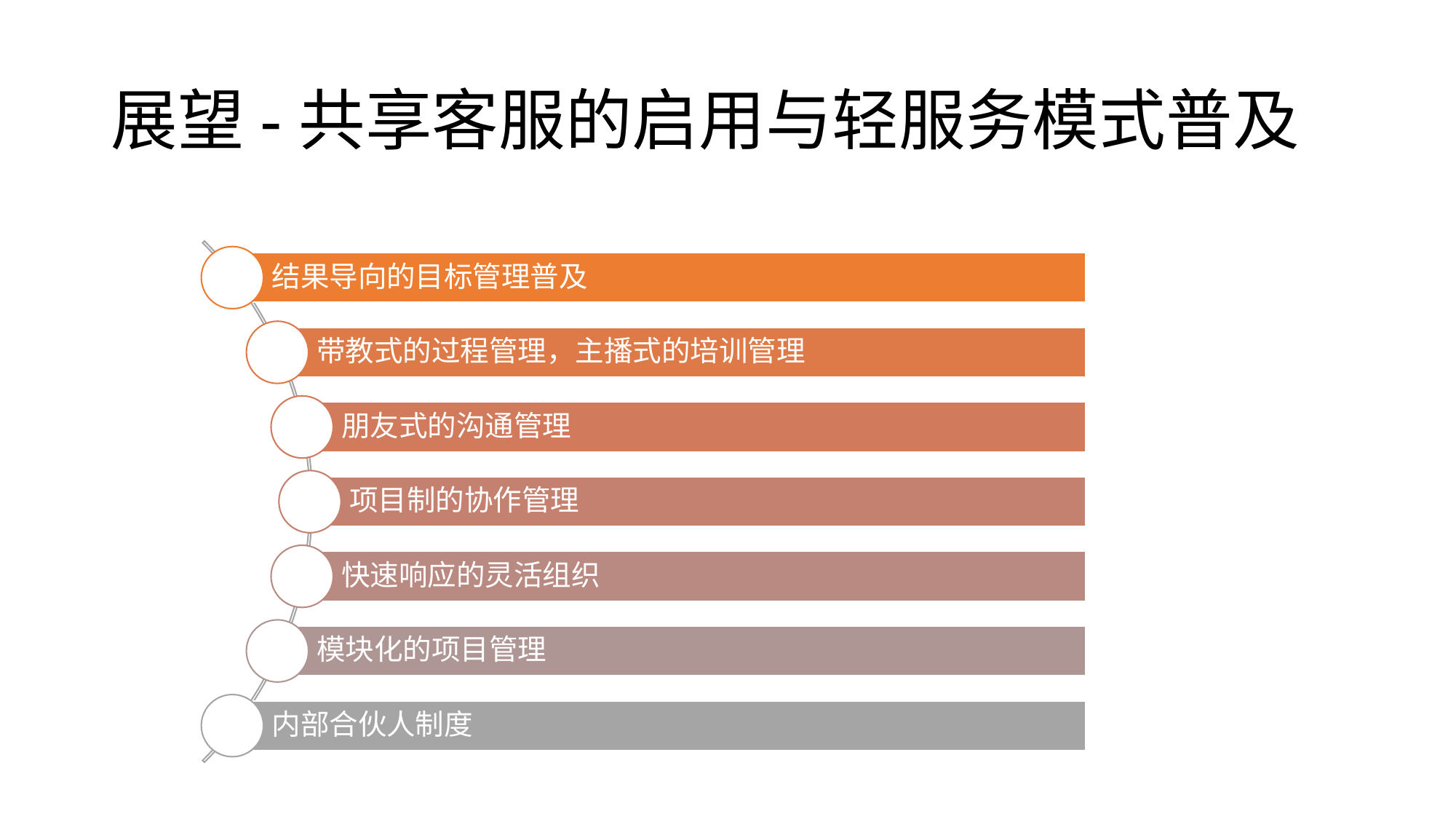

# 展望-共享客服的启用与轻服务模式普及
结果导向的目标管理普及
带教式的过程管理，主播式的培训管理
朋友式的沟通管理
项目制的协作管理
快速响应的灵活组织
模块化的项目管理
内部合伙人制度